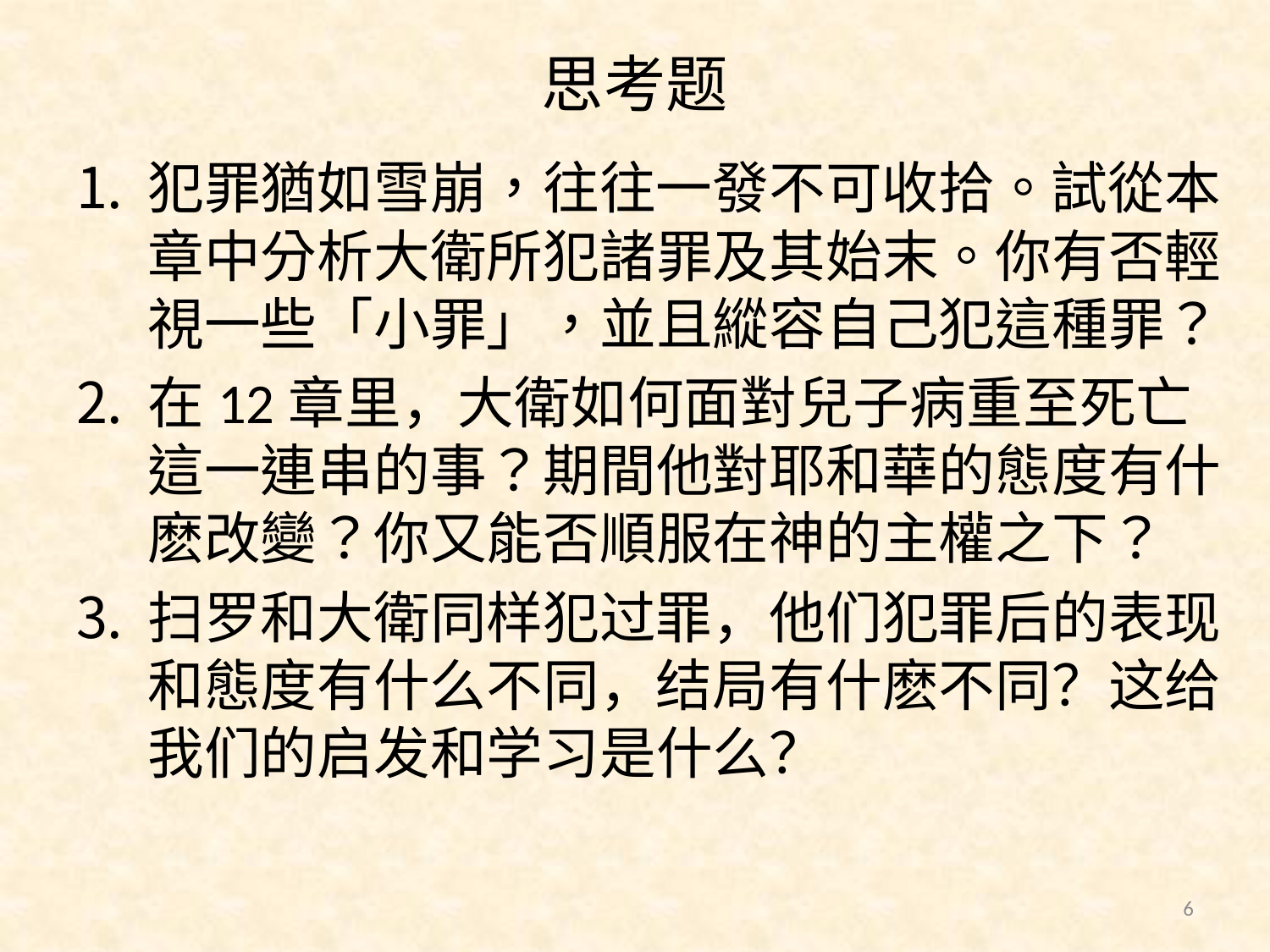

# 思考题
犯罪猶如雪崩，往往一發不可收拾。試從本章中分析大衛所犯諸罪及其始末。你有否輕視一些「小罪」，並且縱容自己犯這種罪？
在12章里，大衛如何面對兒子病重至死亡這一連串的事？期間他對耶和華的態度有什麽改變？你又能否順服在神的主權之下？
扫罗和大衛同样犯过罪，他们犯罪后的表现和態度有什么不同，结局有什麽不同？这给我们的启发和学习是什么？

6